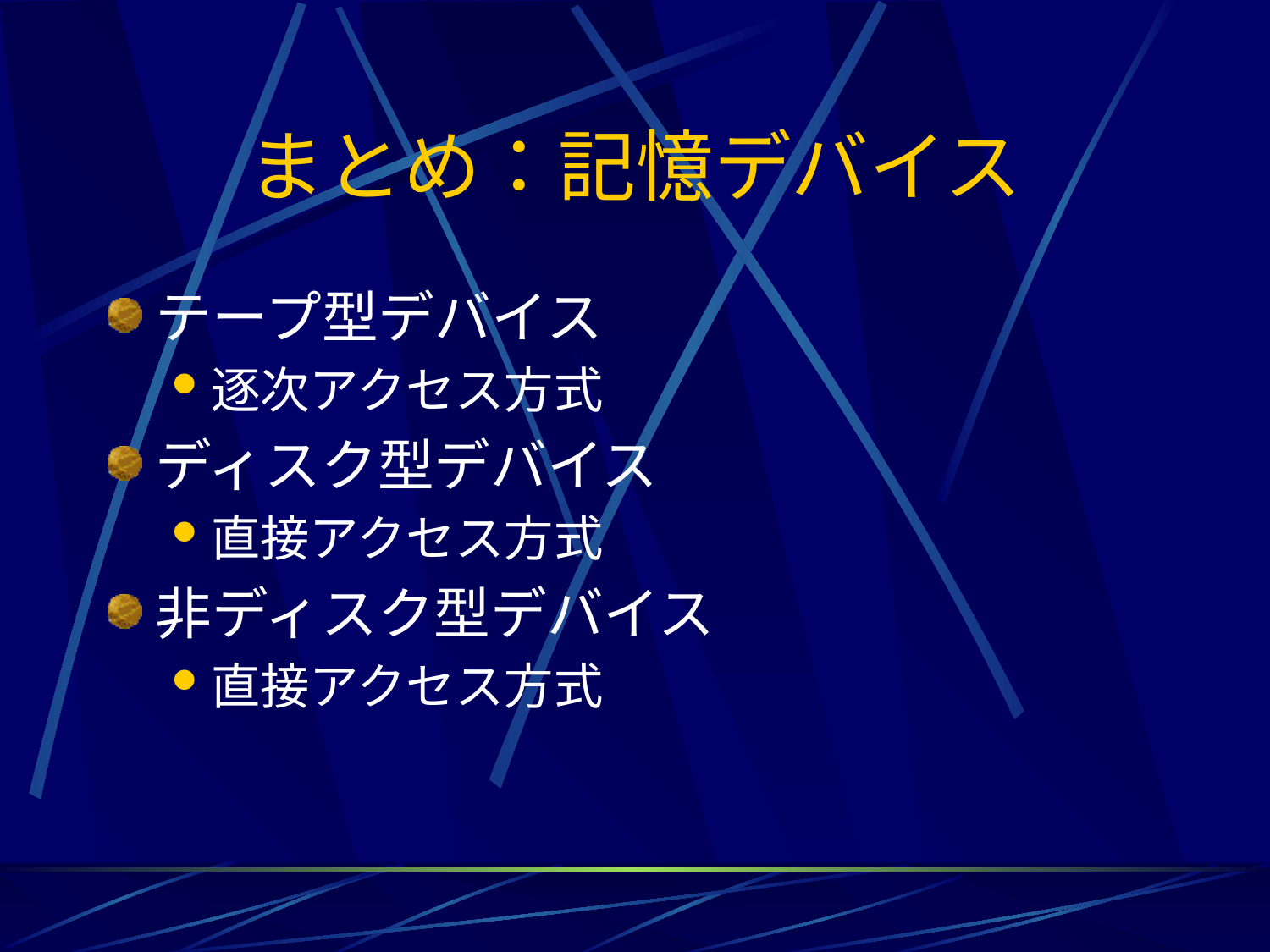

# まとめ：記憶デバイス
テープ型デバイス
逐次アクセス方式
ディスク型デバイス
直接アクセス方式
非ディスク型デバイス
直接アクセス方式